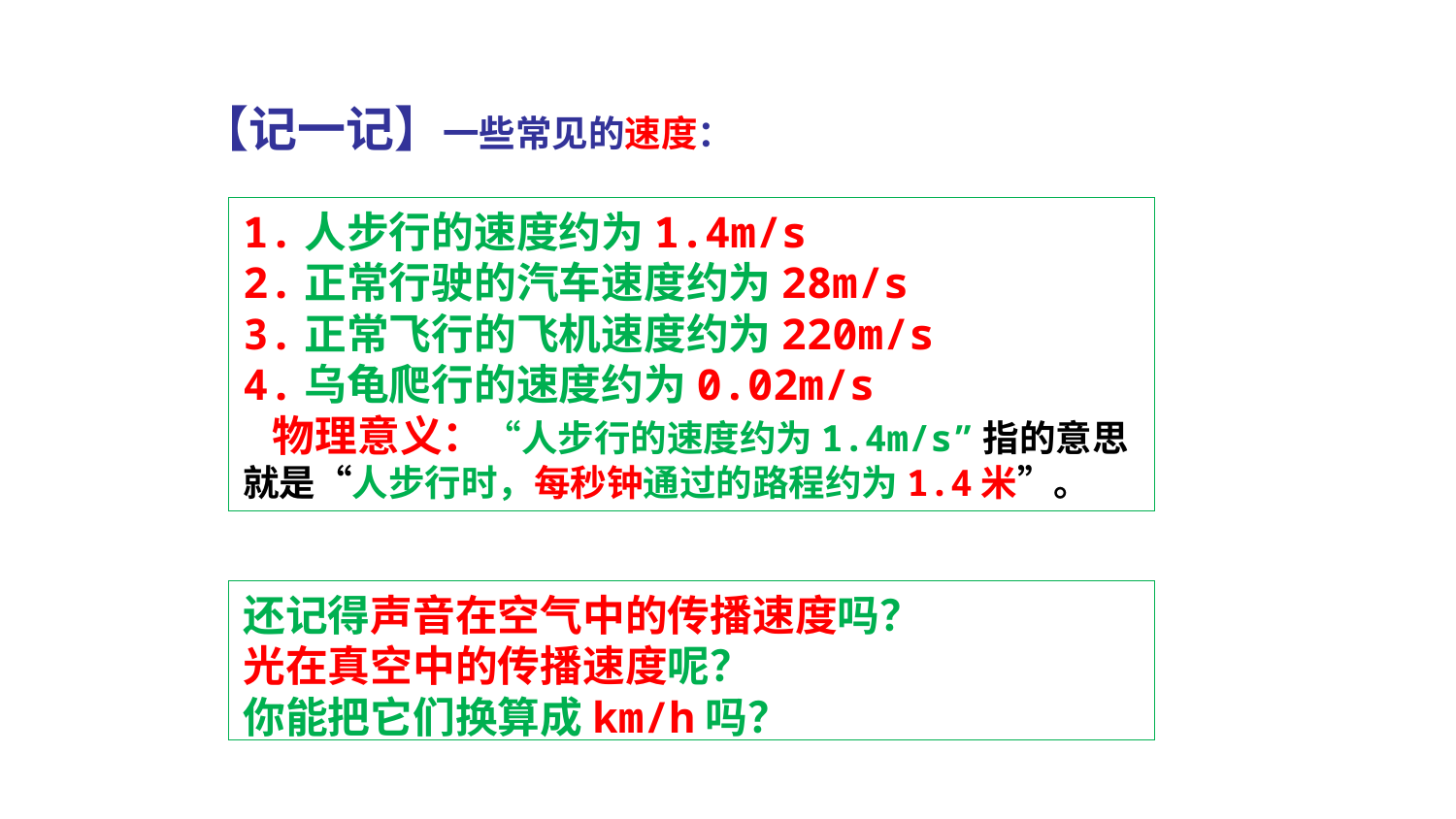

【记一记】一些常见的速度：
1.人步行的速度约为1.4m/s
2.正常行驶的汽车速度约为28m/s
3.正常飞行的飞机速度约为220m/s
4.乌龟爬行的速度约为0.02m/s
  物理意义：“人步行的速度约为1.4m/s”指的意思就是“人步行时，每秒钟通过的路程约为1.4米”。
还记得声音在空气中的传播速度吗？
光在真空中的传播速度呢？
你能把它们换算成km/h吗？